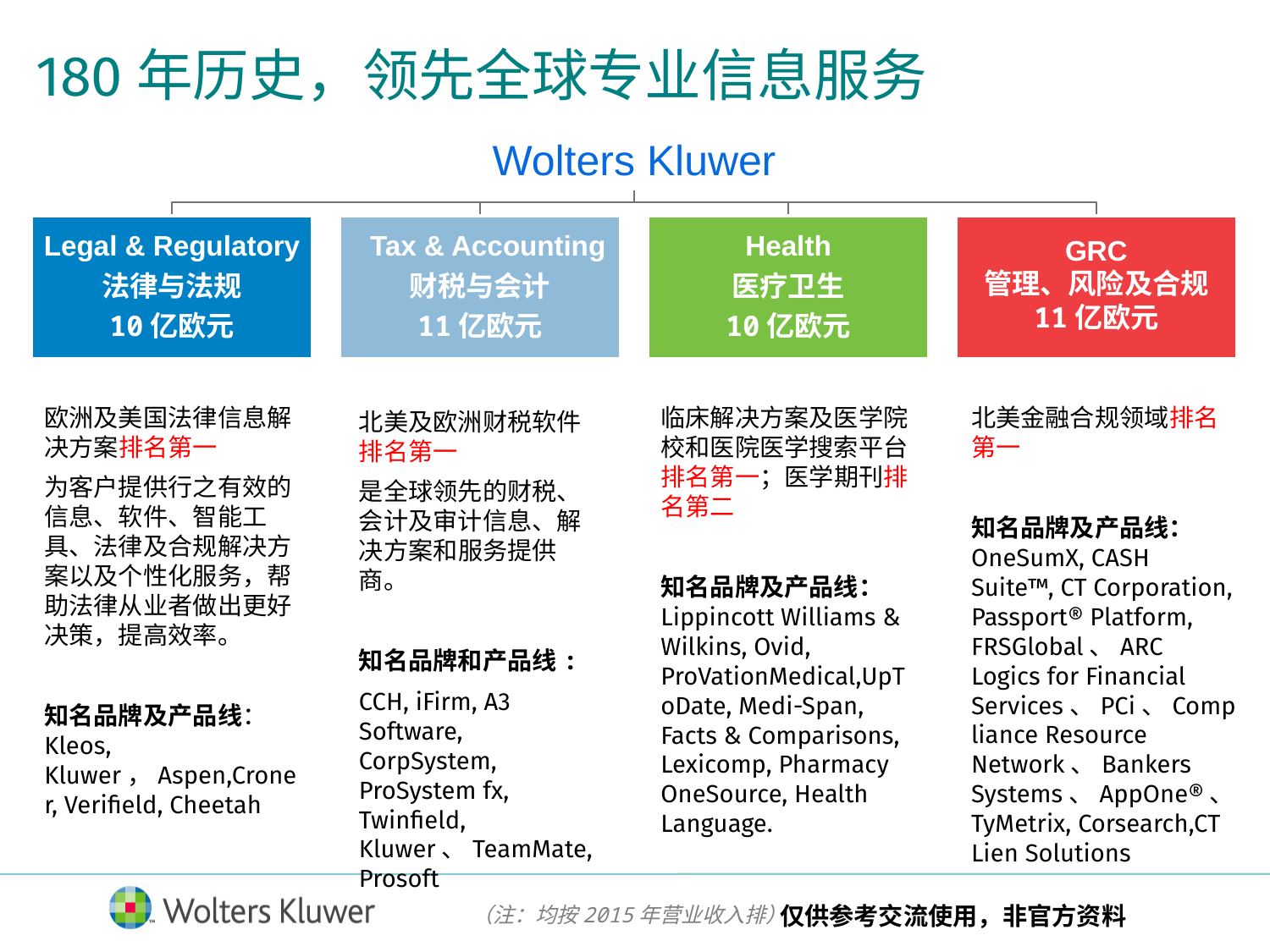

# 180年历史，领先全球专业信息服务
Wolters Kluwer
Legal & Regulatory
法律与法规
10亿欧元
  Tax & Accounting
财税与会计
11亿欧元
Health
医疗卫生
10亿欧元
GRC
管理、风险及合规
11亿欧元
欧洲及美国法律信息解决方案排名第一
为客户提供行之有效的信息、软件、智能工具、法律及合规解决方案以及个性化服务，帮助法律从业者做出更好决策，提高效率。

知名品牌及产品线：Kleos, Kluwer，Aspen,Croner, Verifield, Cheetah
北美金融合规领域排名第一

知名品牌及产品线：OneSumX, CASH Suite™, CT Corporation, Passport® Platform, FRSGlobal、ARC Logics for Financial Services、PCi、Compliance Resource Network、Bankers Systems、AppOne®、TyMetrix, Corsearch,CT Lien Solutions

临床解决方案及医学院校和医院医学搜索平台排名第一；医学期刊排名第二

知名品牌及产品线：Lippincott Williams & Wilkins, Ovid, ProVationMedical,UpToDate, Medi-Span, Facts & Comparisons, Lexicomp, Pharmacy OneSource, Health Language.

北美及欧洲财税软件排名第一
是全球领先的财税、会计及审计信息、解决方案和服务提供商。

知名品牌和产品线:
CCH, iFirm, A3 Software, CorpSystem, ProSystem fx, Twinfield, Kluwer、TeamMate,Prosoft

仅供参考交流使用，非官方资料
（注：均按2015年营业收入排）